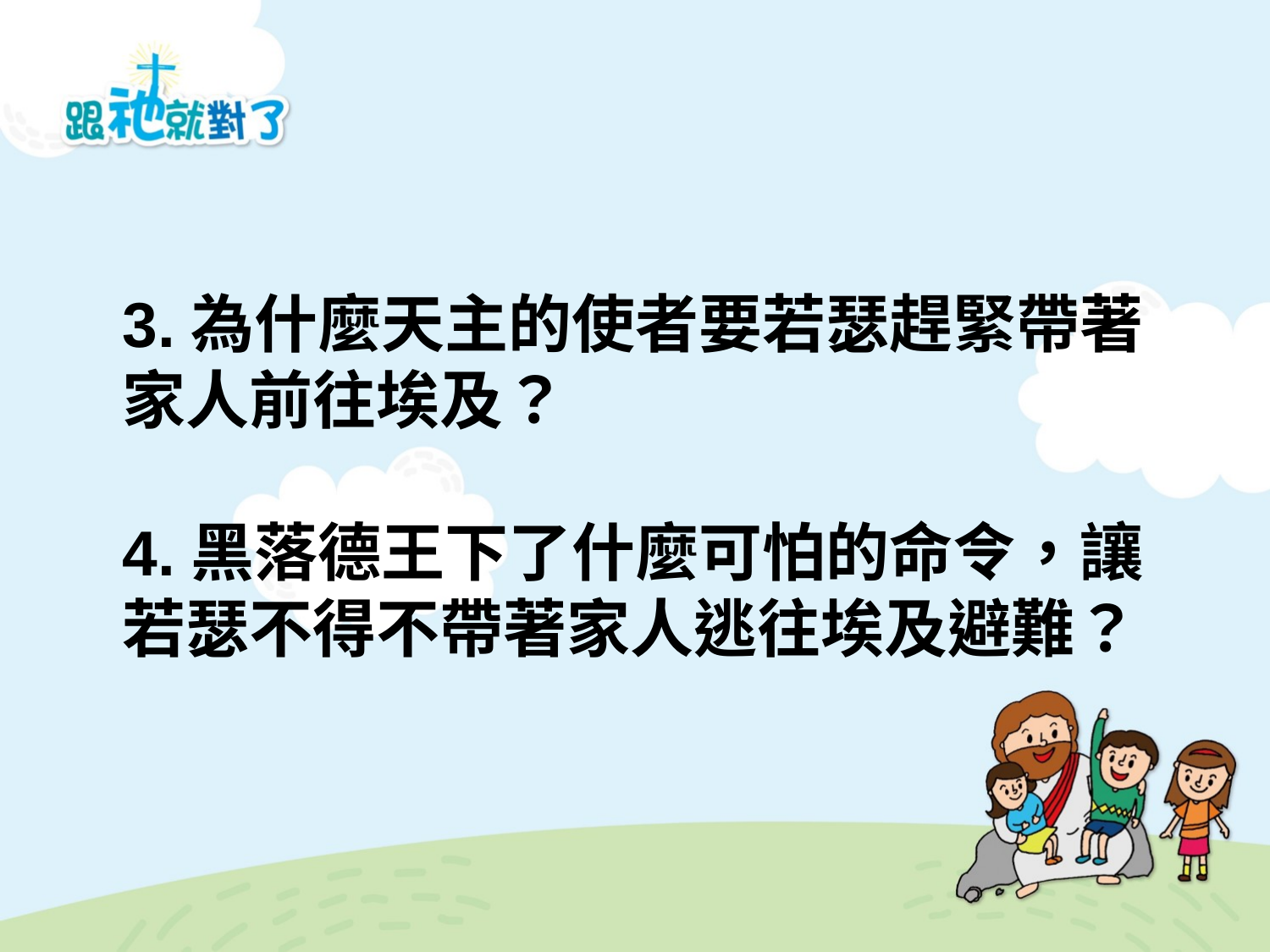

3.為什麼天主的使者要若瑟趕緊帶著家人前往埃及？

4.黑落德王下了什麼可怕的命令，讓若瑟不得不帶著家人逃往埃及避難？